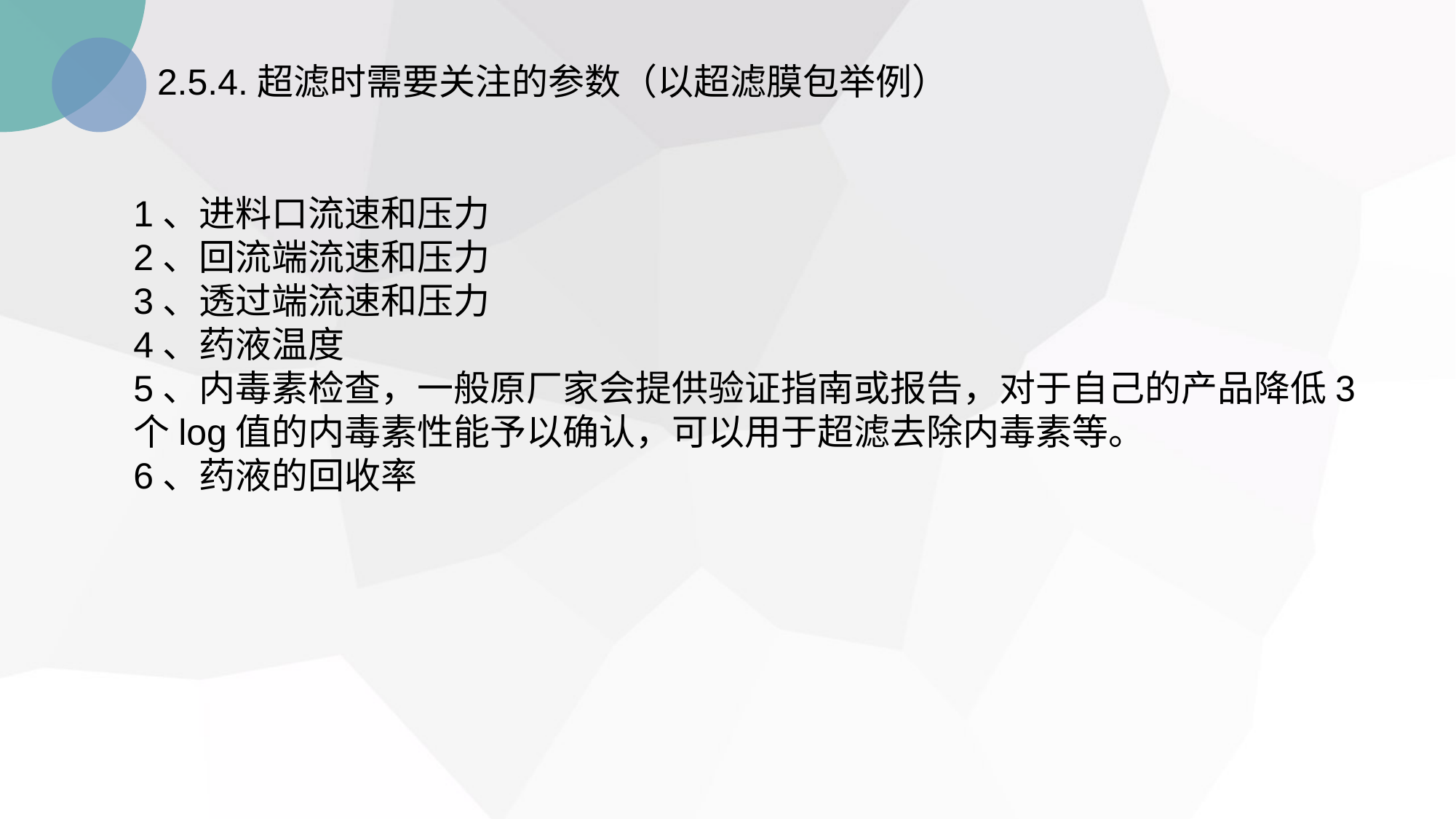

2.5.4.超滤时需要关注的参数（以超滤膜包举例）
1、进料口流速和压力
2、回流端流速和压力
3、透过端流速和压力
4、药液温度
5、内毒素检查，一般原厂家会提供验证指南或报告，对于自己的产品降低3个log值的内毒素性能予以确认，可以用于超滤去除内毒素等。
6、药液的回收率